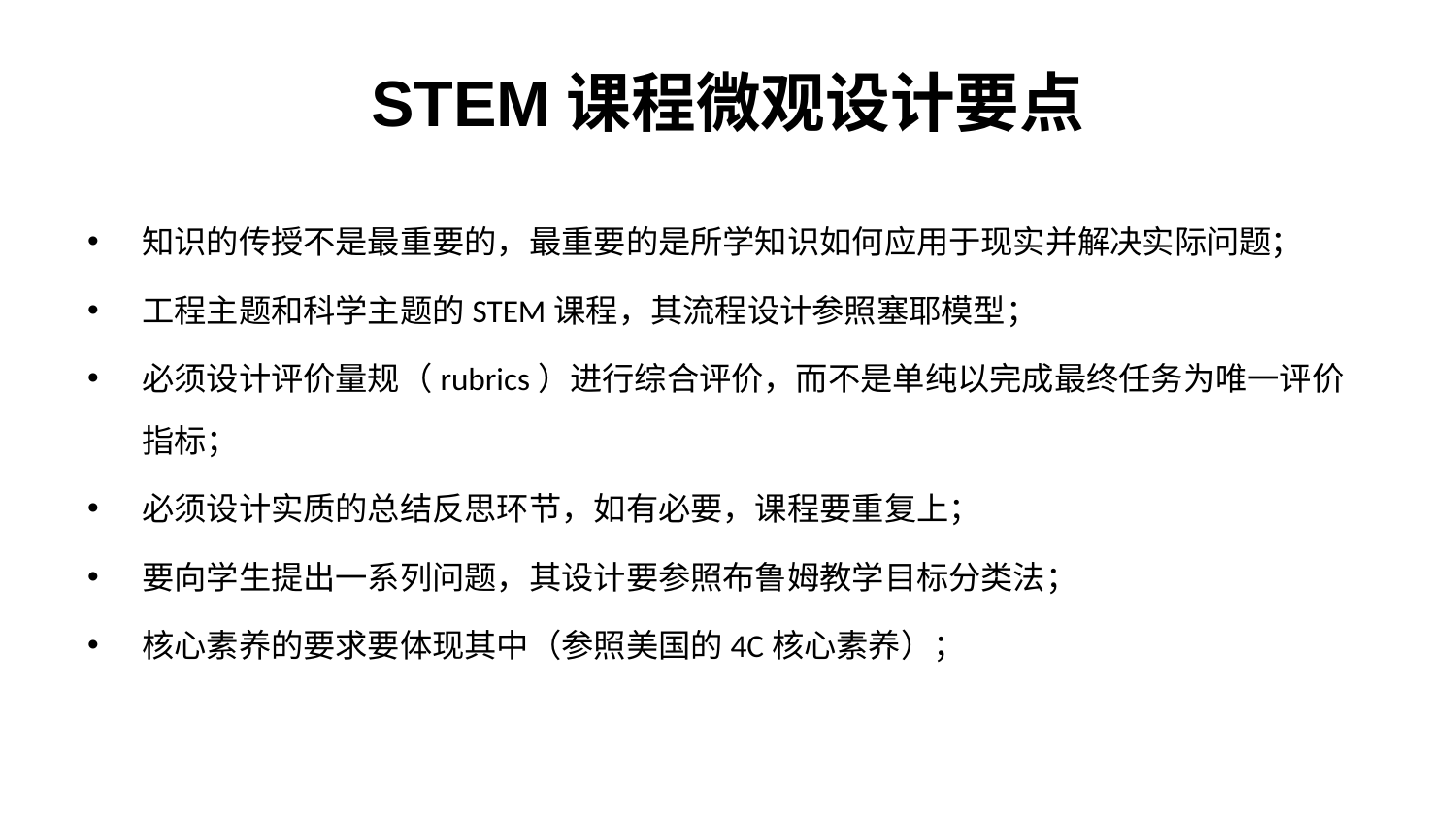

# STEM课程微观设计要点
知识的传授不是最重要的，最重要的是所学知识如何应用于现实并解决实际问题；
工程主题和科学主题的STEM课程，其流程设计参照塞耶模型；
必须设计评价量规（rubrics）进行综合评价，而不是单纯以完成最终任务为唯一评价指标；
必须设计实质的总结反思环节，如有必要，课程要重复上；
要向学生提出一系列问题，其设计要参照布鲁姆教学目标分类法；
核心素养的要求要体现其中（参照美国的4C核心素养）；